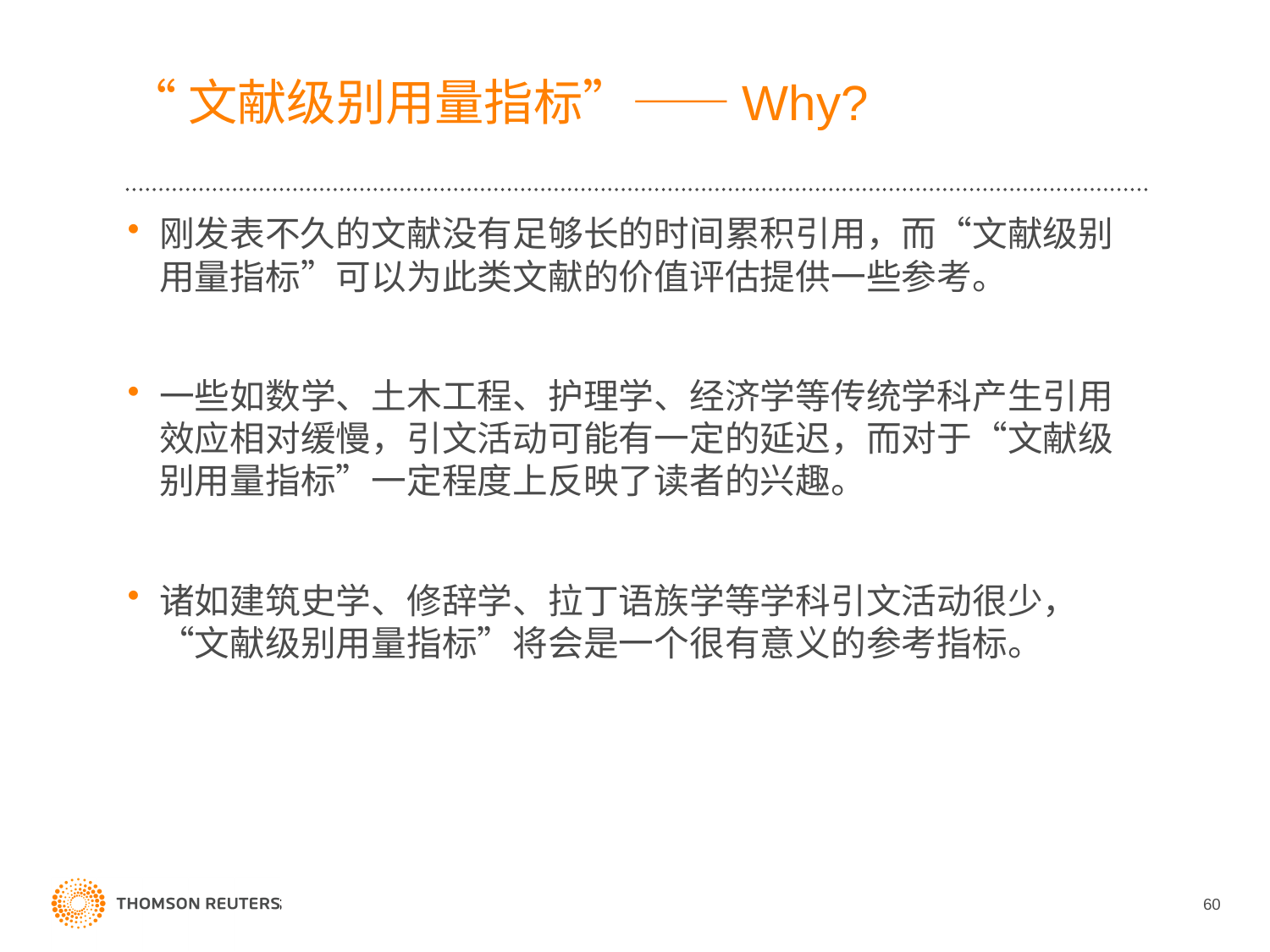

# “文献级别用量指标”——Why?
刚发表不久的文献没有足够长的时间累积引用，而“文献级别用量指标”可以为此类文献的价值评估提供一些参考。

一些如数学、土木工程、护理学、经济学等传统学科产生引用效应相对缓慢，引文活动可能有一定的延迟，而对于“文献级别用量指标”一定程度上反映了读者的兴趣。

诸如建筑史学、修辞学、拉丁语族学等学科引文活动很少，“文献级别用量指标”将会是一个很有意义的参考指标。

60